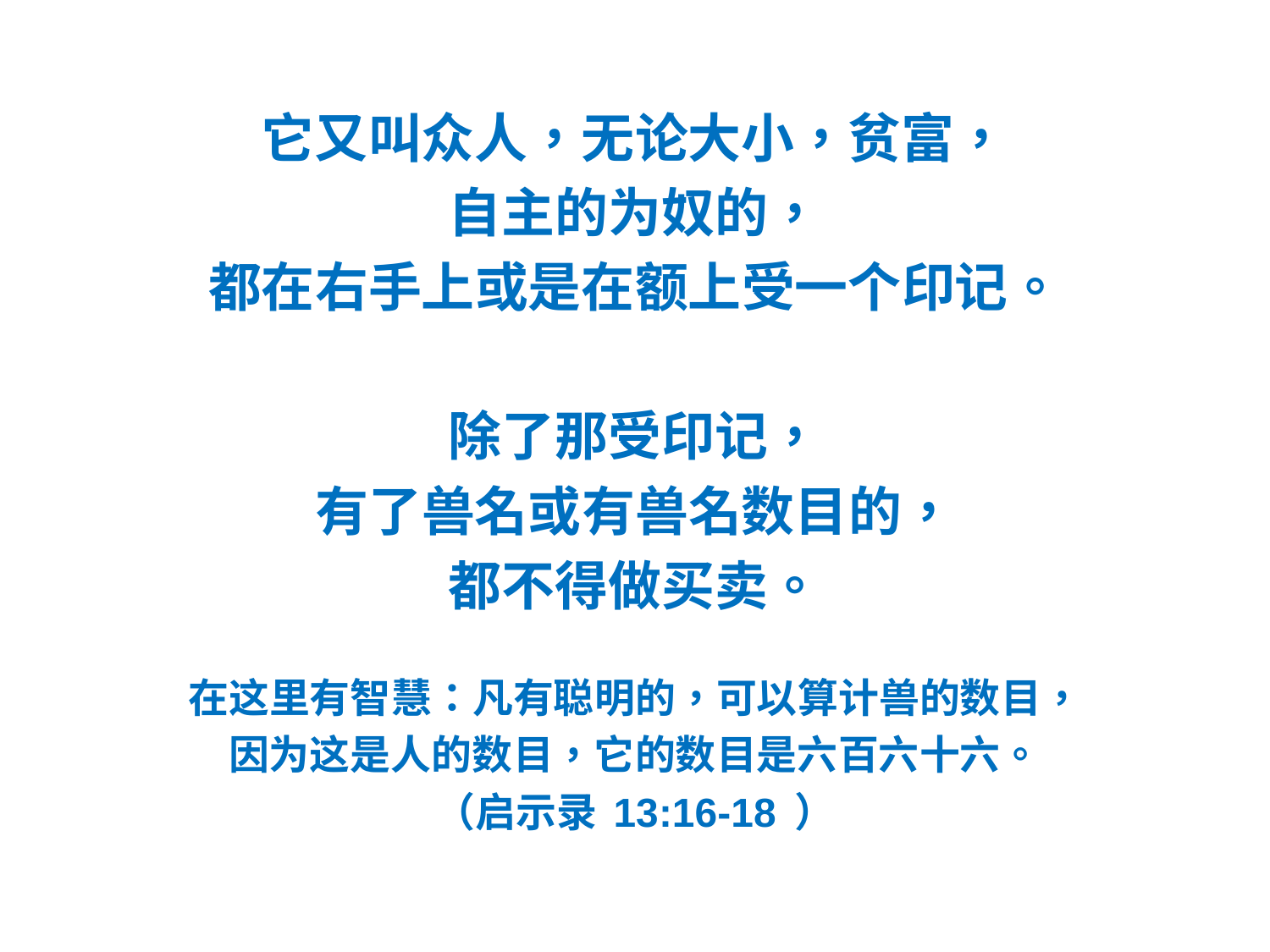

#
它又叫众人，无论大小，贫富，
自主的为奴的，
都在右手上或是在额上受一个印记。

除了那受印记，
有了兽名或有兽名数目的，
都不得做买卖。
在这里有智慧：凡有聪明的，可以算计兽的数目，
因为这是人的数目，它的数目是六百六十六。
（启示录 13:16-18 ）